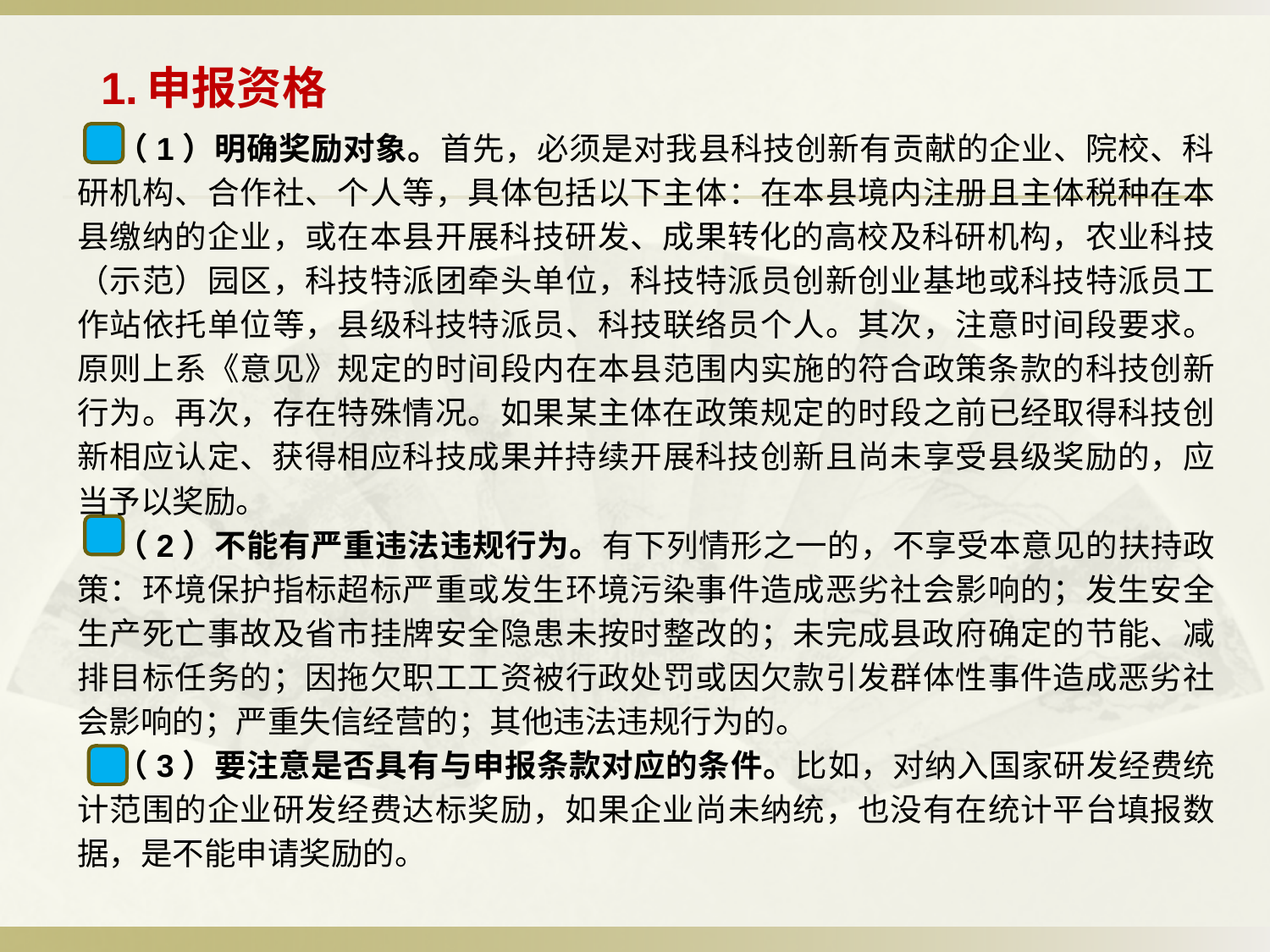

# 1.申报资格
    （1）明确奖励对象。首先，必须是对我县科技创新有贡献的企业、院校、科研机构、合作社、个人等，具体包括以下主体：在本县境内注册且主体税种在本县缴纳的企业，或在本县开展科技研发、成果转化的高校及科研机构，农业科技（示范）园区，科技特派团牵头单位，科技特派员创新创业基地或科技特派员工作站依托单位等，县级科技特派员、科技联络员个人。其次，注意时间段要求。原则上系《意见》规定的时间段内在本县范围内实施的符合政策条款的科技创新行为。再次，存在特殊情况。如果某主体在政策规定的时段之前已经取得科技创新相应认定、获得相应科技成果并持续开展科技创新且尚未享受县级奖励的，应当予以奖励。
    （2）不能有严重违法违规行为。有下列情形之一的，不享受本意见的扶持政策：环境保护指标超标严重或发生环境污染事件造成恶劣社会影响的；发生安全生产死亡事故及省市挂牌安全隐患未按时整改的；未完成县政府确定的节能、减排目标任务的；因拖欠职工工资被行政处罚或因欠款引发群体性事件造成恶劣社会影响的；严重失信经营的；其他违法违规行为的。
    （3）要注意是否具有与申报条款对应的条件。比如，对纳入国家研发经费统计范围的企业研发经费达标奖励，如果企业尚未纳统，也没有在统计平台填报数据，是不能申请奖励的。